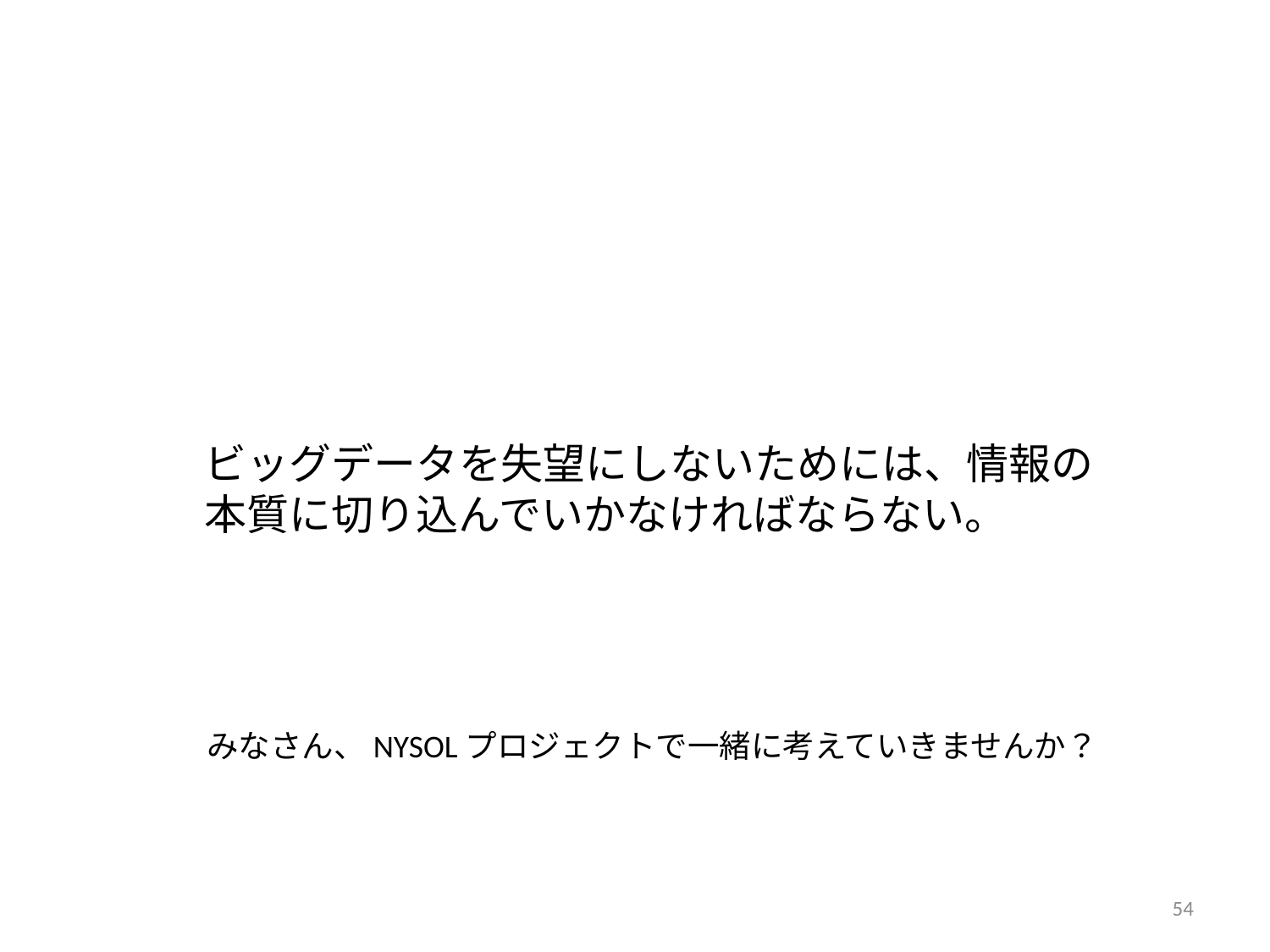

ビッグデータを失望にしないためには、情報の本質に切り込んでいかなければならない。
みなさん、NYSOLプロジェクトで一緒に考えていきませんか？
54